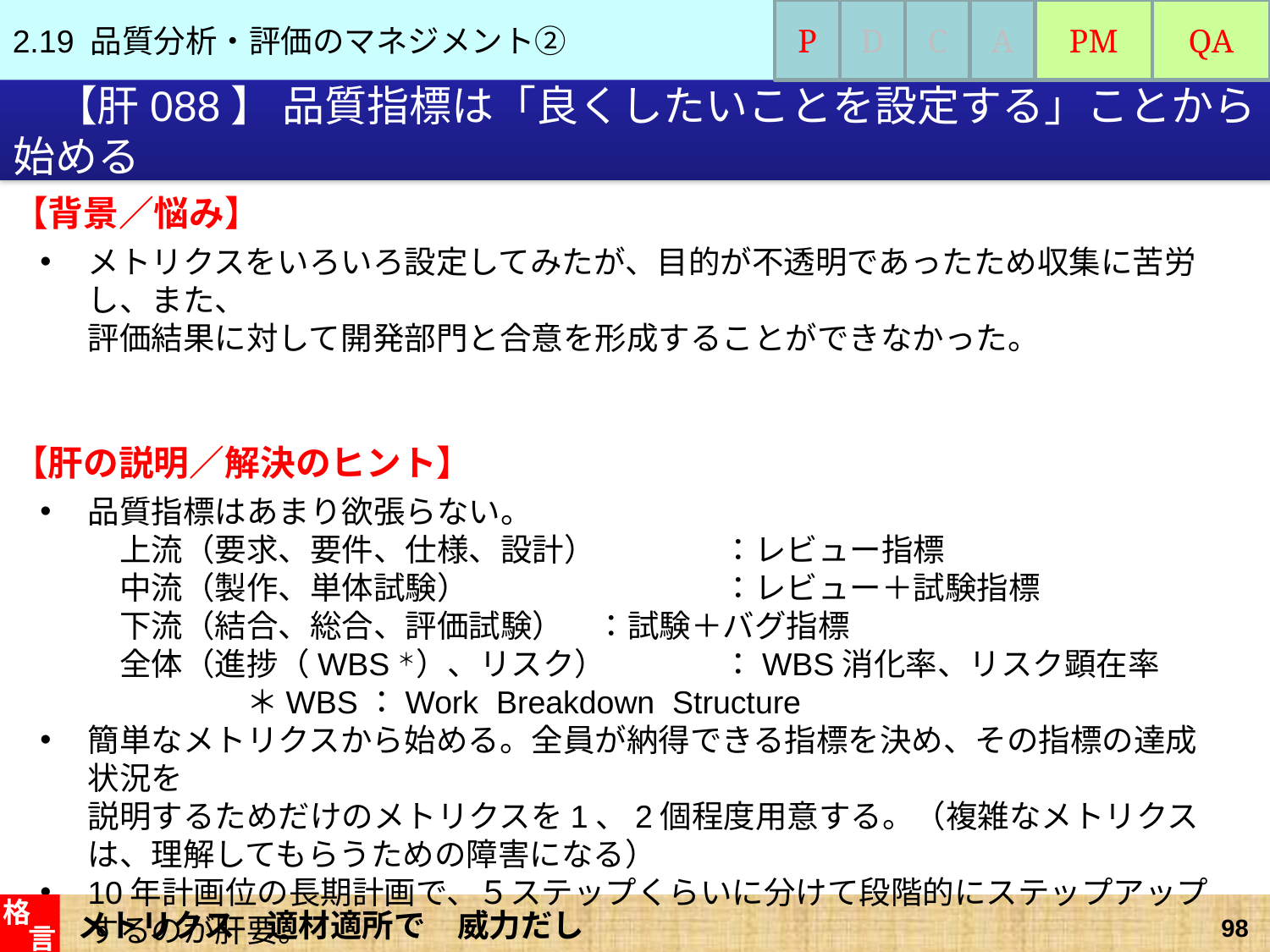

2.19 品質分析・評価のマネジメント②
P
D
C
A
PM
QA
# 【肝088】 品質指標は「良くしたいことを設定する」ことから始める
【背景／悩み】
メトリクスをいろいろ設定してみたが、目的が不透明であったため収集に苦労し、また、
評価結果に対して開発部門と合意を形成することができなかった。
【肝の説明／解決のヒント】
品質指標はあまり欲張らない。
　上流（要求、要件、仕様、設計）	：レビュー指標
　中流（製作、単体試験）		：レビュー＋試験指標
　下流（結合、総合、評価試験）	：試験＋バグ指標
　全体（進捗（WBS＊）、リスク）	：WBS消化率、リスク顕在率
　　　　　＊WBS：Work  Breakdown  Structure
簡単なメトリクスから始める。全員が納得できる指標を決め、その指標の達成状況を
説明するためだけのメトリクスを1、2個程度用意する。（複雑なメトリクスは、理解してもらうための障害になる）
10年計画位の長期計画で、５ステップくらいに分けて段階的にステップアップするのが肝要。
メトリクス　適材適所で　威力だし
格
言
98